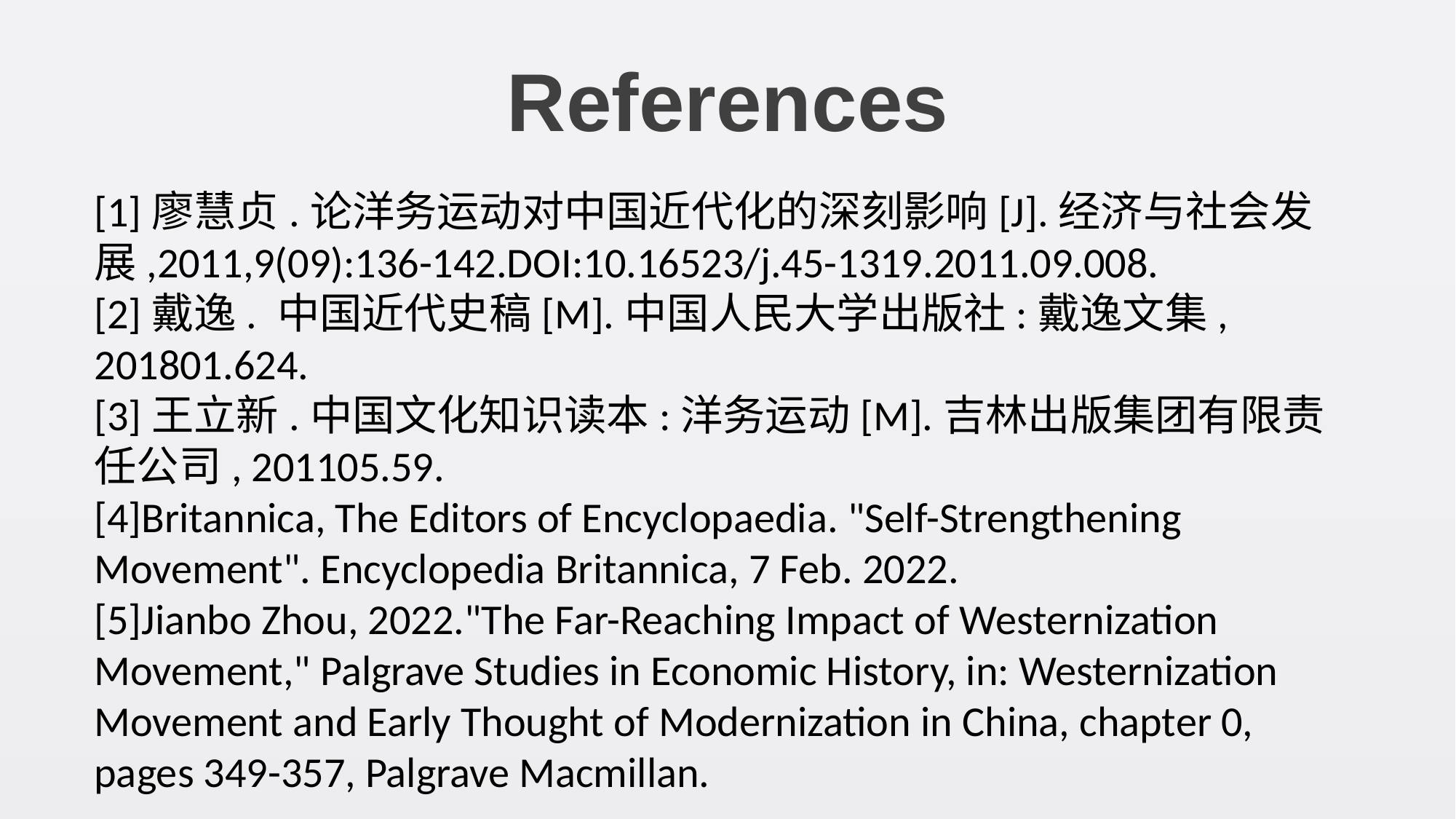

References
[1]廖慧贞.论洋务运动对中国近代化的深刻影响[J].经济与社会发展,2011,9(09):136-142.DOI:10.16523/j.45-1319.2011.09.008.
[2]戴逸. 中国近代史稿[M].中国人民大学出版社:戴逸文集, 201801.624.
[3]王立新.中国文化知识读本:洋务运动[M].吉林出版集团有限责任公司, 201105.59.
[4]Britannica, The Editors of Encyclopaedia. "Self-Strengthening Movement". Encyclopedia Britannica, 7 Feb. 2022.
[5]Jianbo Zhou, 2022."The Far-Reaching Impact of Westernization Movement," Palgrave Studies in Economic History, in: Westernization Movement and Early Thought of Modernization in China, chapter 0, pages 349-357, Palgrave Macmillan.